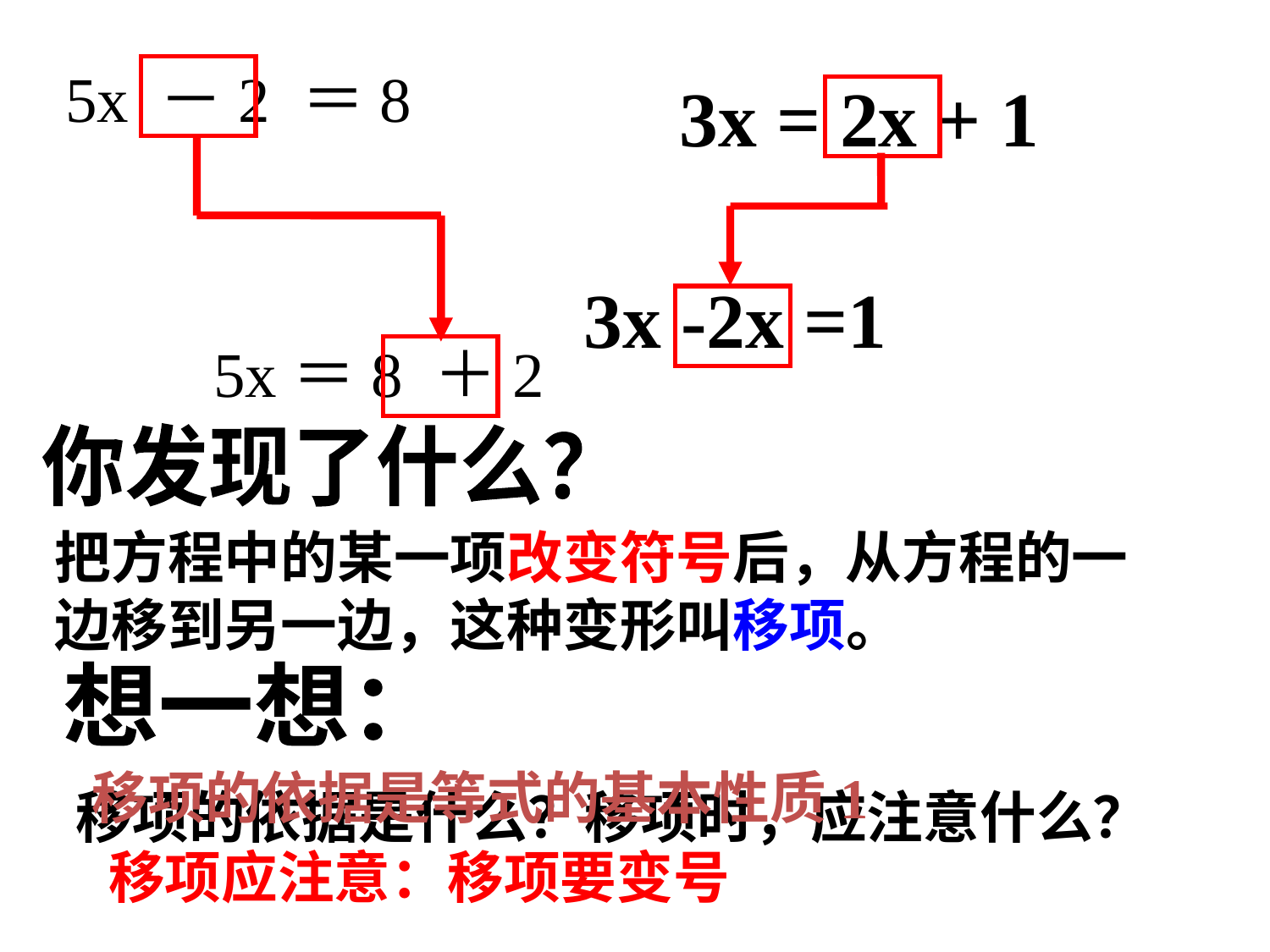

5x －2 ＝8

3x = 2x + 1

3x -2x =1

5x＝8 ＋2

你发现了什么？
把方程中的某一项改变符号后，从方程的一边移到另一边，这种变形叫移项。
想一想：
移项的依据是等式的基本性质1
移项的依据是什么？移项时，应注意什么？
移项应注意：移项要变号